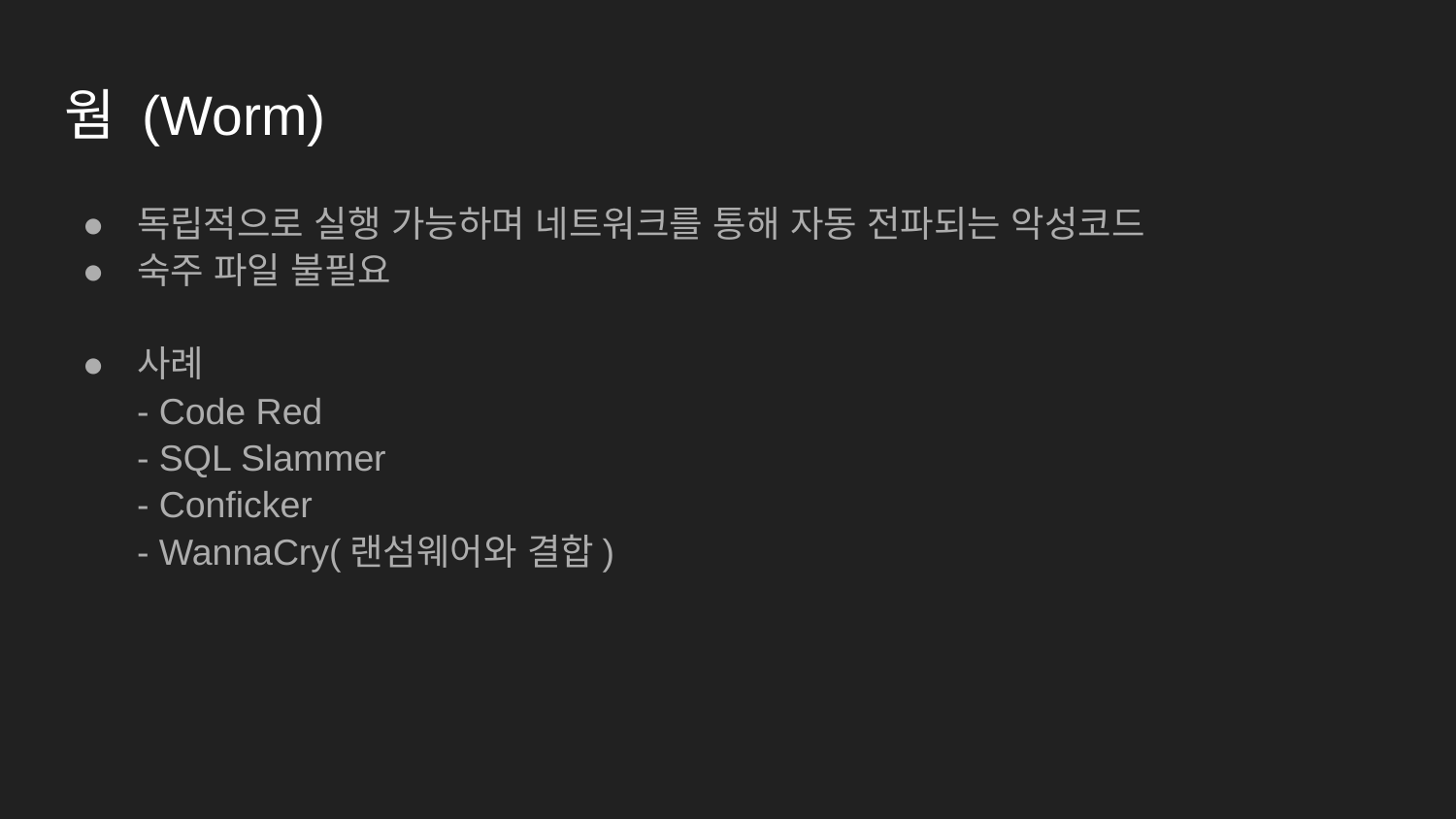

# 웜 (Worm)
독립적으로 실행 가능하며 네트워크를 통해 자동 전파되는 악성코드
숙주 파일 불필요
사례
- Code Red
- SQL Slammer
- Conficker
- WannaCry(랜섬웨어와 결합)